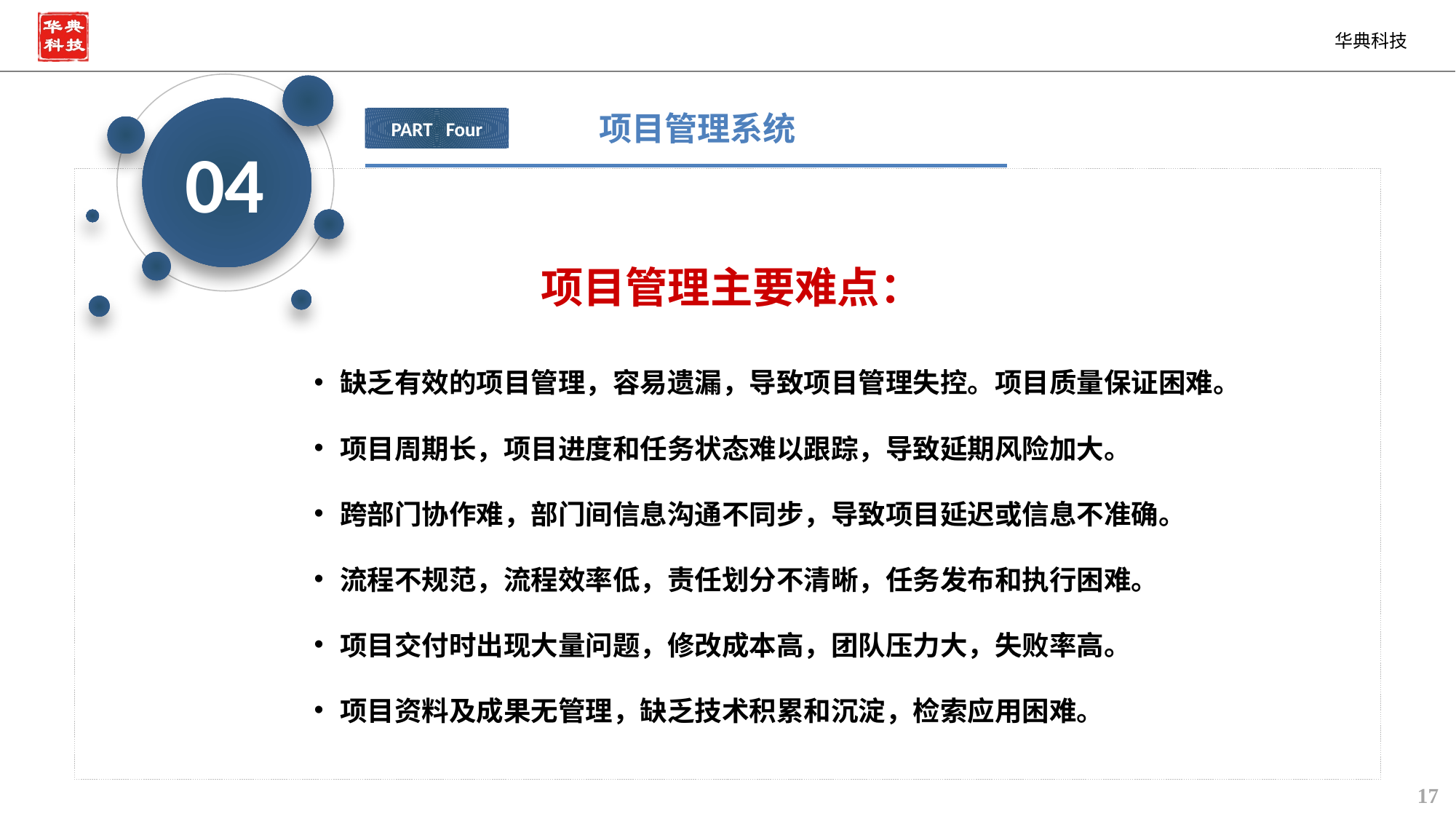

04
项目管理系统
PART   Four

项目管理主要难点：

缺乏有效的项目管理，容易遗漏，导致项目管理失控。项目质量保证困难。

项目周期长，项目进度和任务状态难以跟踪，导致延期风险加大。

跨部门协作难，部门间信息沟通不同步，导致项目延迟或信息不准确。

流程不规范，流程效率低，责任划分不清晰，任务发布和执行困难。

项目交付时出现大量问题，修改成本高，团队压力大，失败率高。

项目资料及成果无管理，缺乏技术积累和沉淀，检索应用困难。